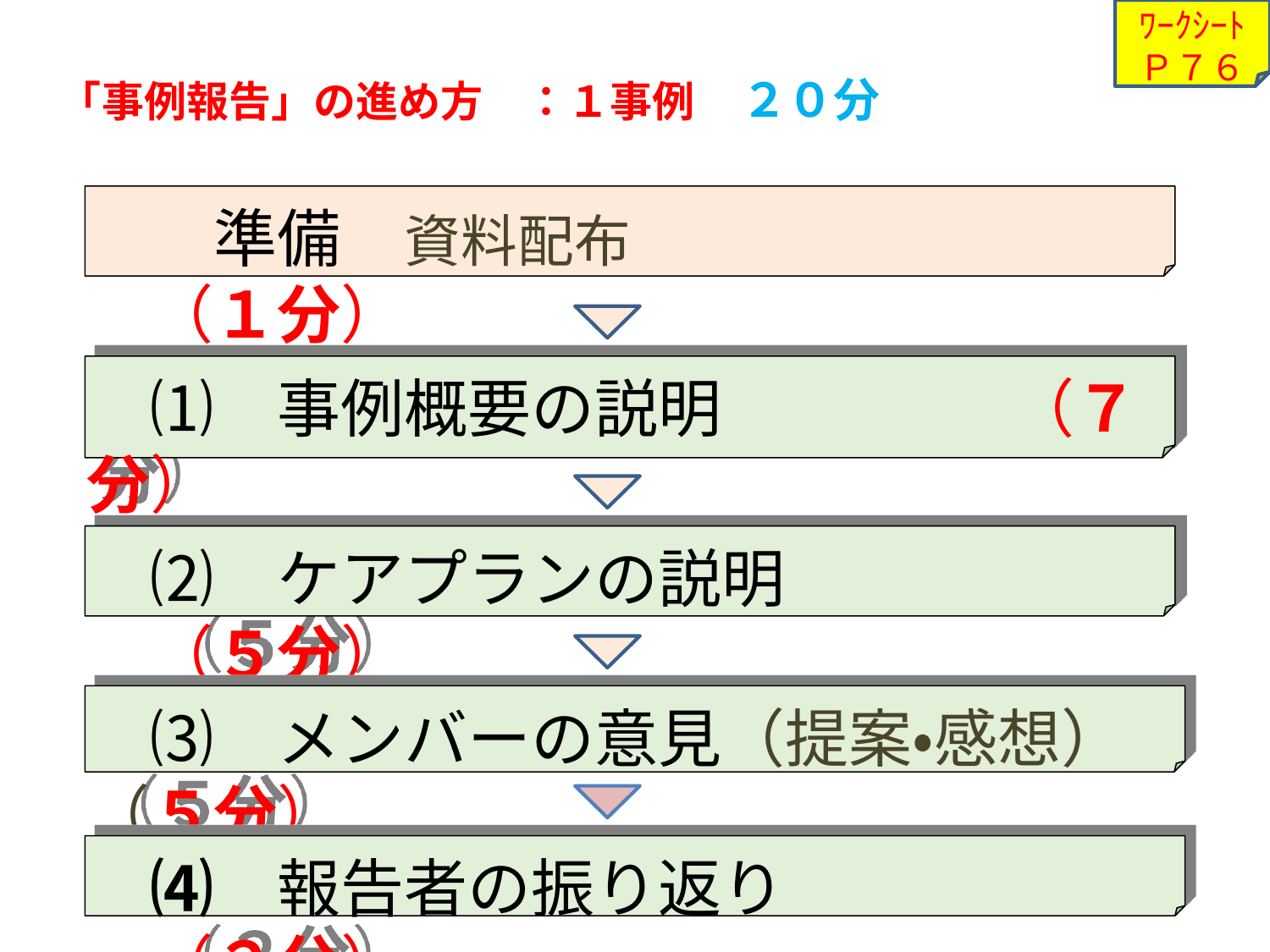

ﾜｰｸｼｰﾄ
Ｐ７６
# 「事例報告」の進め方　：１事例　２０分
　　準備　資料配布　　　　　　　　　（１分）

　⑴　事例概要の説明　　　　　（７分）

　⑵　ケアプランの説明　　　　　　　（５分）

　⑶　メンバーの意見（提案・感想）（５分）

　⑷　報告者の振り返り　　　　　　　（２分）